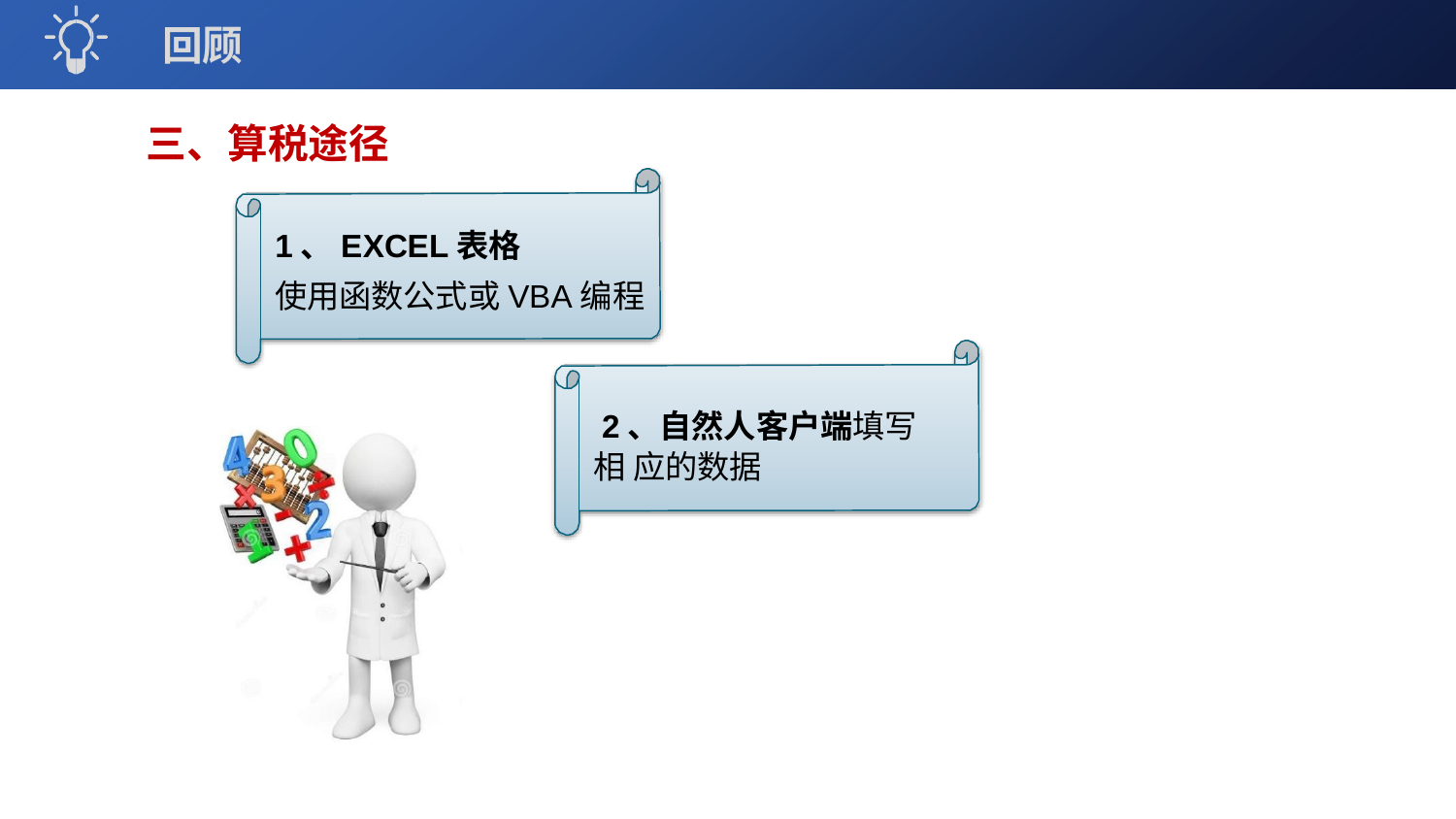

回顾
# 三、算税途径

1、EXCEL表格
使用函数公式或VBA编程

2、自然人客户端填写相 应的数据